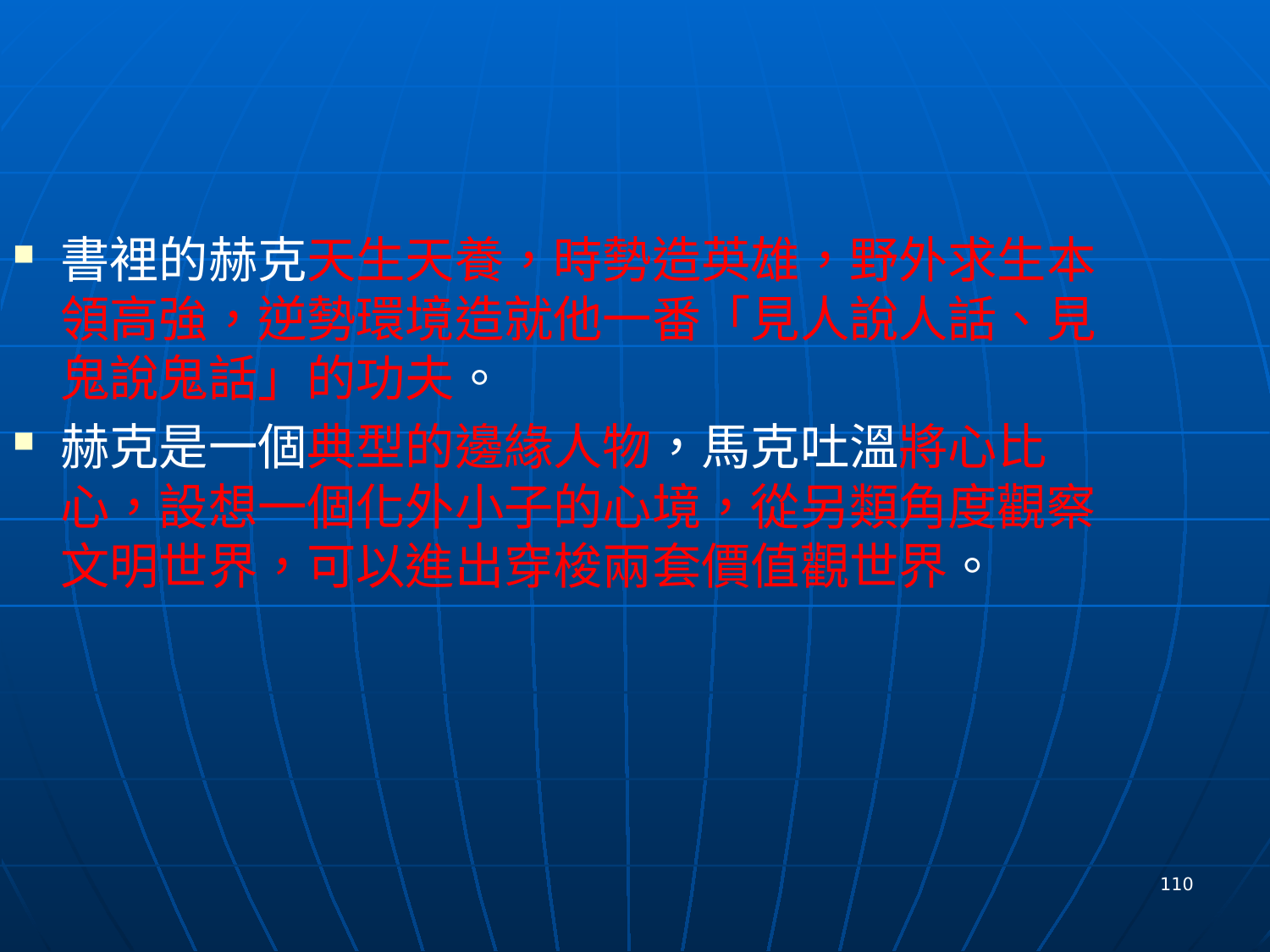

書裡的赫克天生天養，時勢造英雄，野外求生本領高強，逆勢環境造就他一番「見人說人話、見鬼說鬼話」的功夫。
赫克是一個典型的邊緣人物，馬克吐溫將心比心，設想一個化外小子的心境，從另類角度觀察文明世界，可以進出穿梭兩套價值觀世界。
110